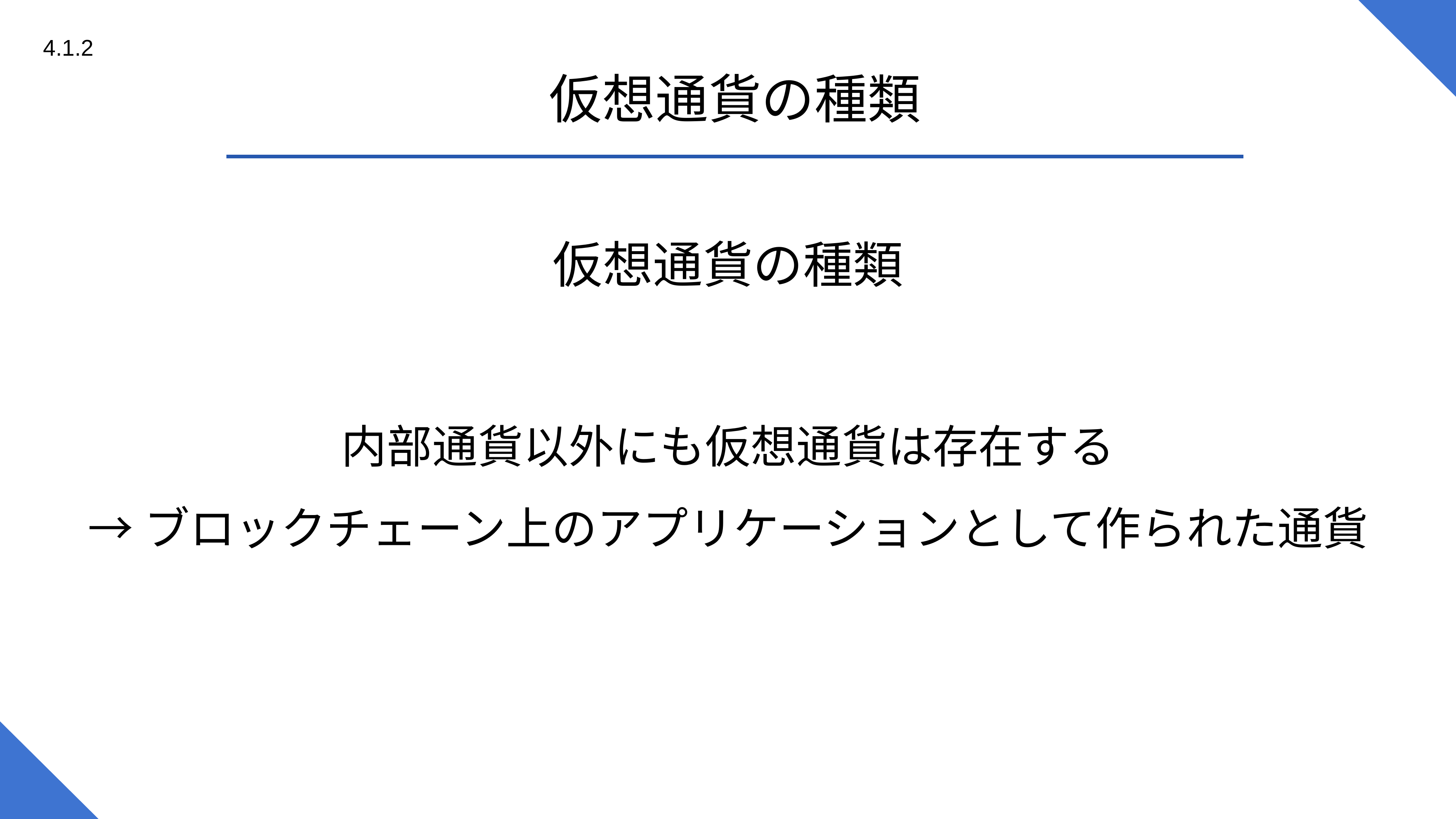

4.1.2
仮想通貨の種類
仮想通貨の種類
内部通貨以外にも仮想通貨は存在する
→ブロックチェーン上のアプリケーションとして作られた通貨
67